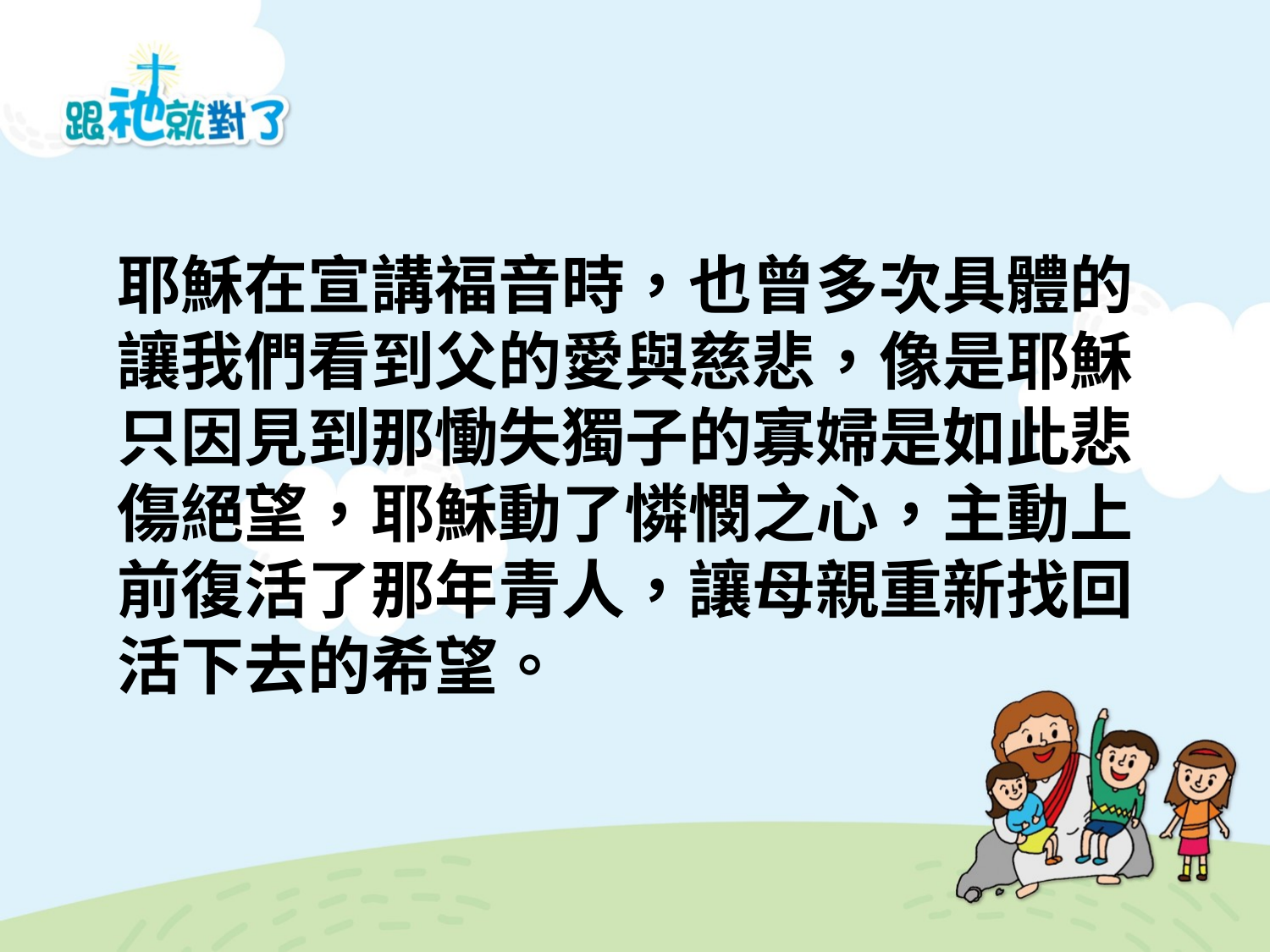

耶穌在宣講福音時，也曾多次具體的讓我們看到父的愛與慈悲，像是耶穌只因見到那慟失獨子的寡婦是如此悲傷絕望，耶穌動了憐憫之心，主動上前復活了那年青人，讓母親重新找回活下去的希望。